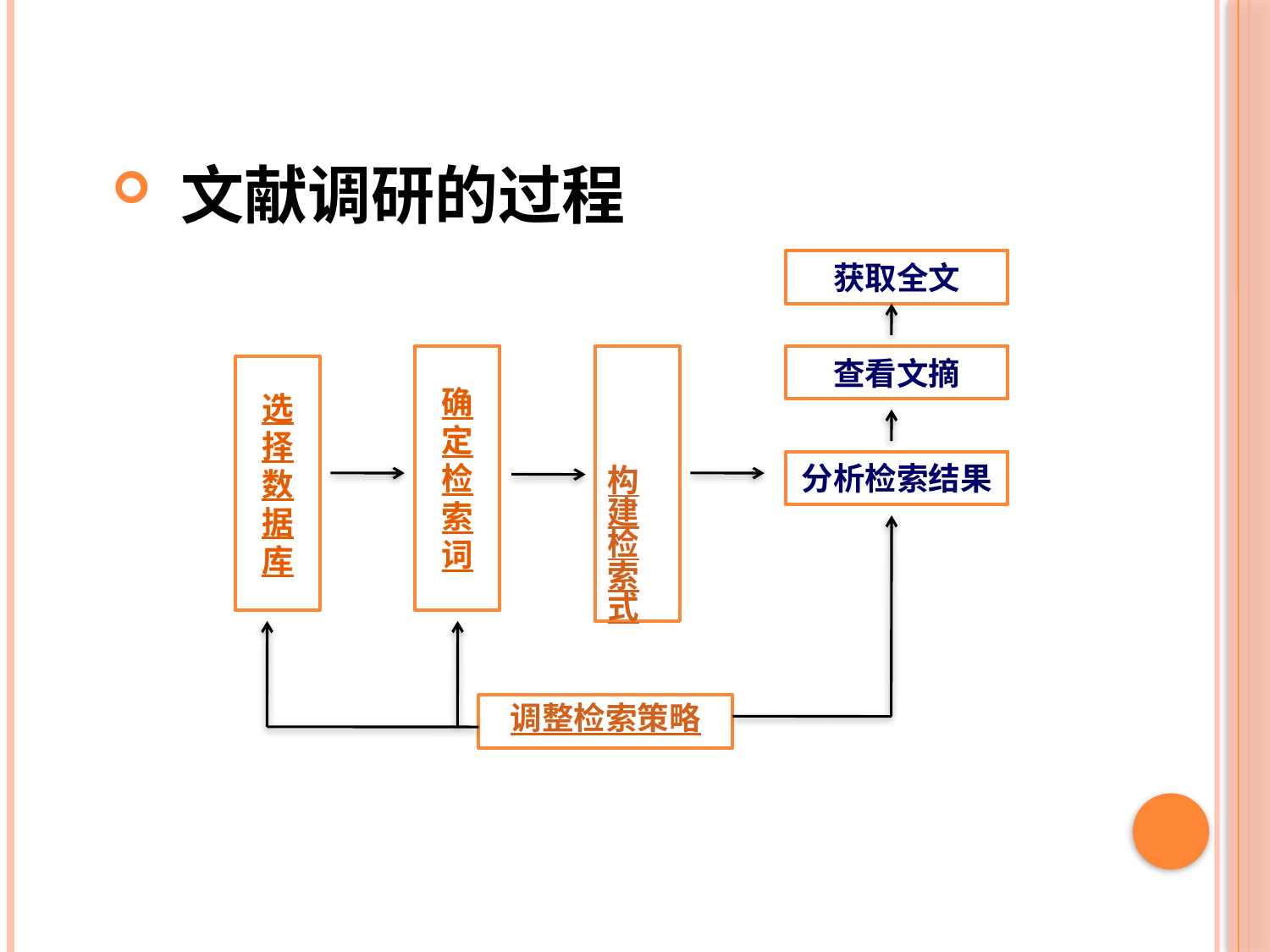

文献调研的过程

获取全文
确定检索词
构建检索式
查看文摘
选择数据库
分析检索结果
调整检索策略